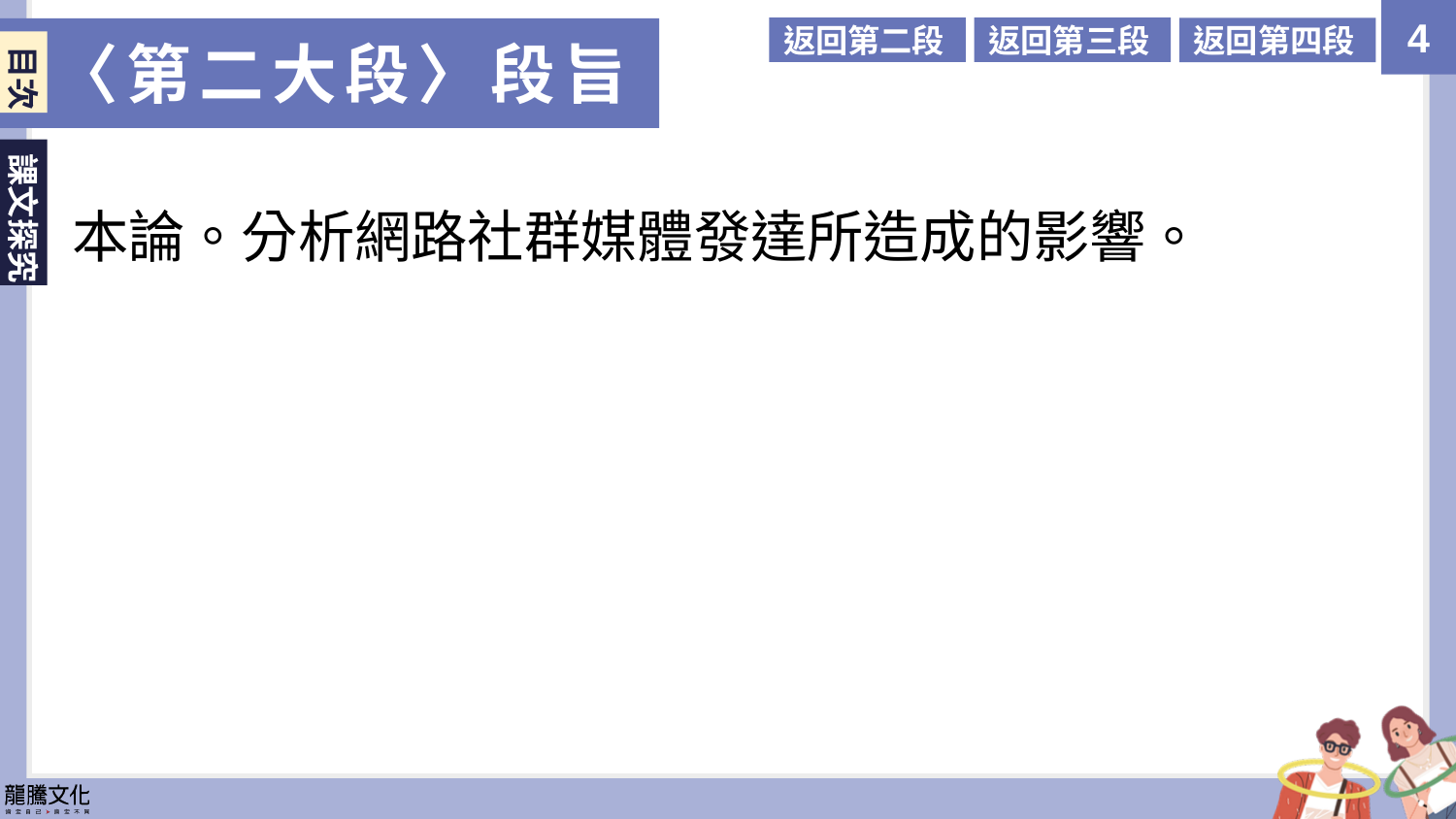

返回第二段
返回第三段
返回第四段

〈第二大段〉段旨
目次
本論。分析網路社群媒體發達所造成的影響。